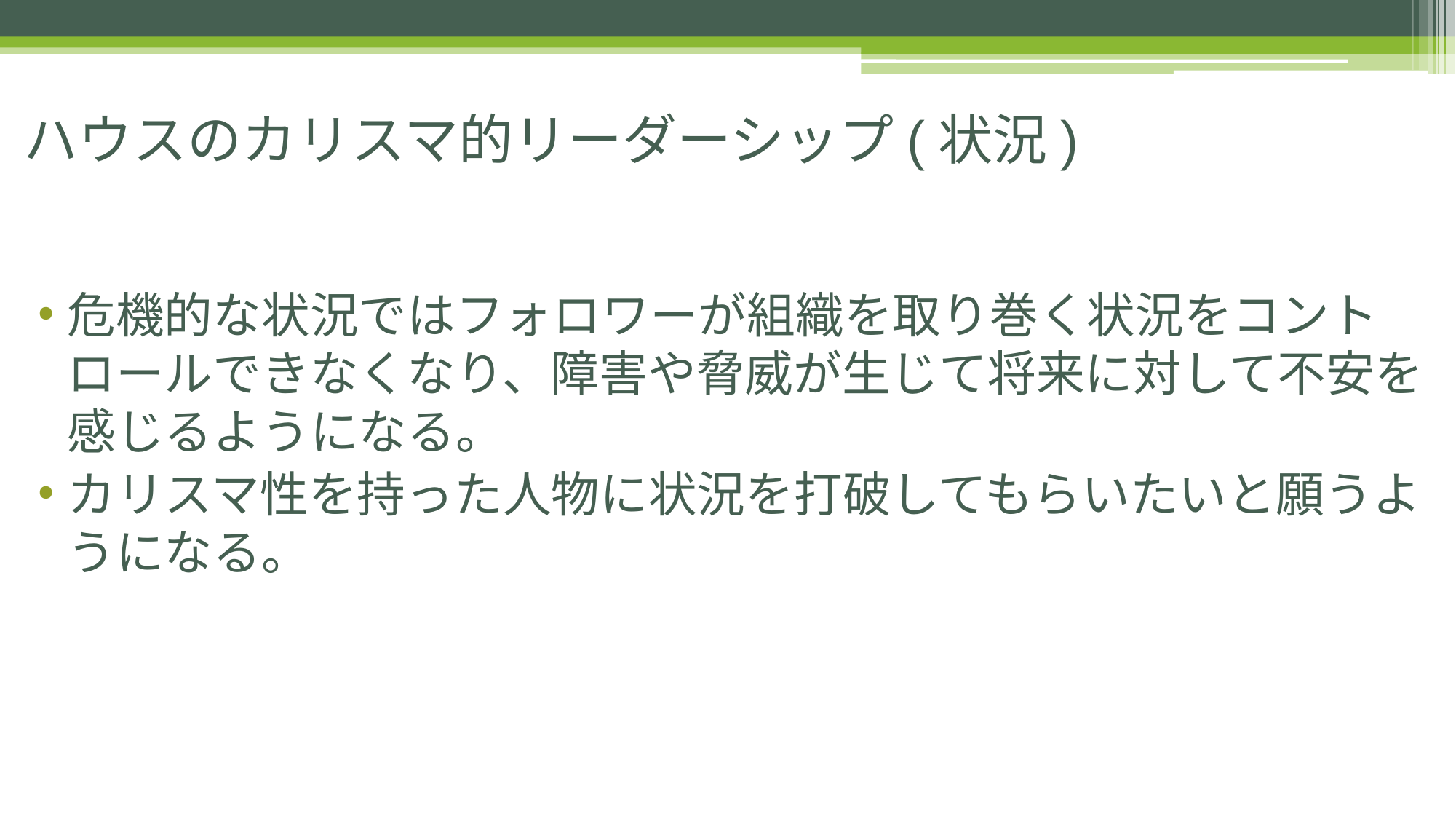

# ハウスのカリスマ的リーダーシップ(状況)
危機的な状況ではフォロワーが組織を取り巻く状況をコントロールできなくなり、障害や脅威が生じて将来に対して不安を感じるようになる。
カリスマ性を持った人物に状況を打破してもらいたいと願うようになる。